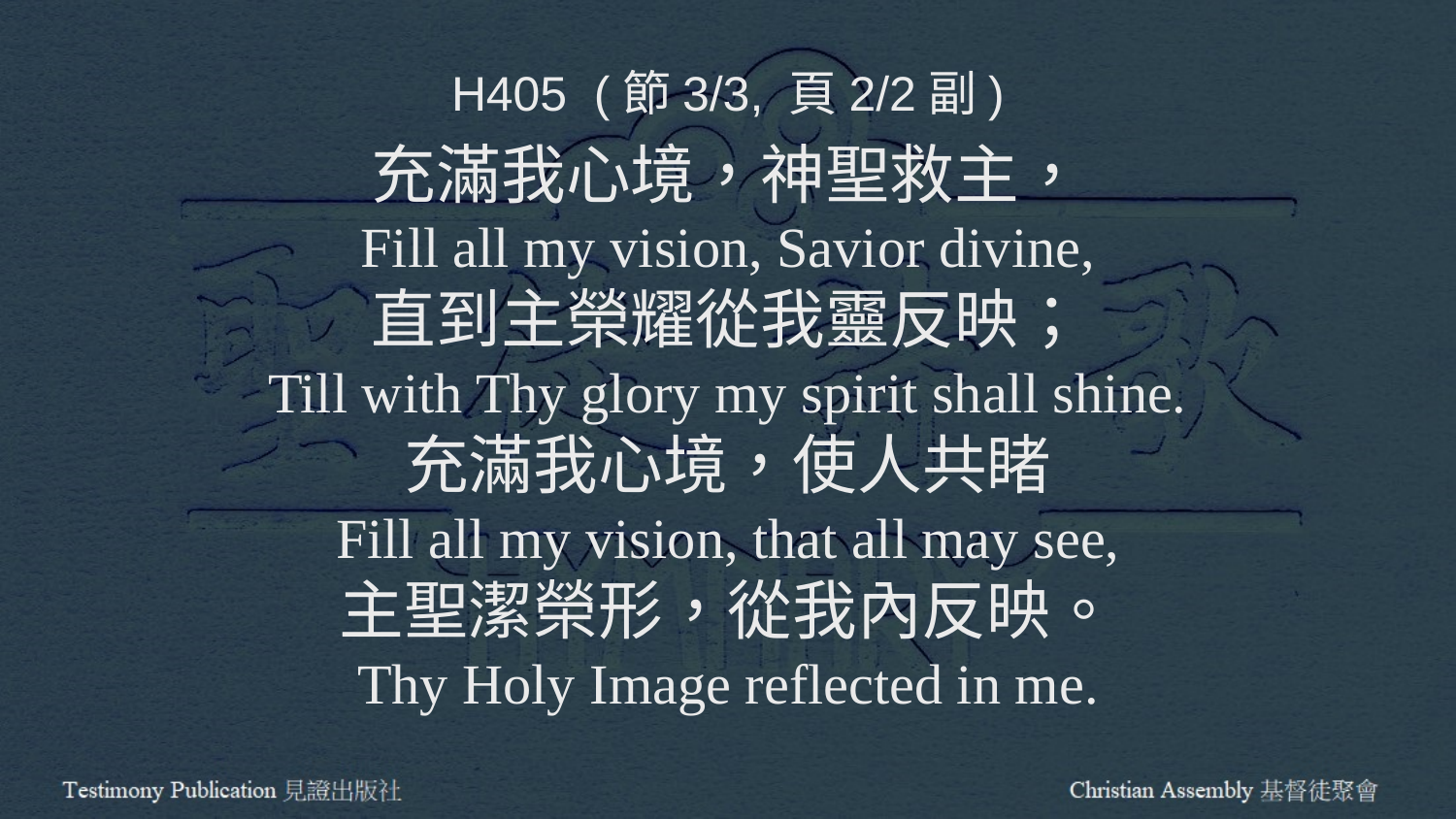

H405  (節3/3, 頁2/2副)
充滿我心境，神聖救主，
Fill all my vision, Savior divine,
直到主榮耀從我靈反映；
Till with Thy glory my spirit shall shine.
充滿我心境，使人共睹
Fill all my vision, that all may see,
主聖潔榮形，從我內反映。
Thy Holy Image reflected in me.